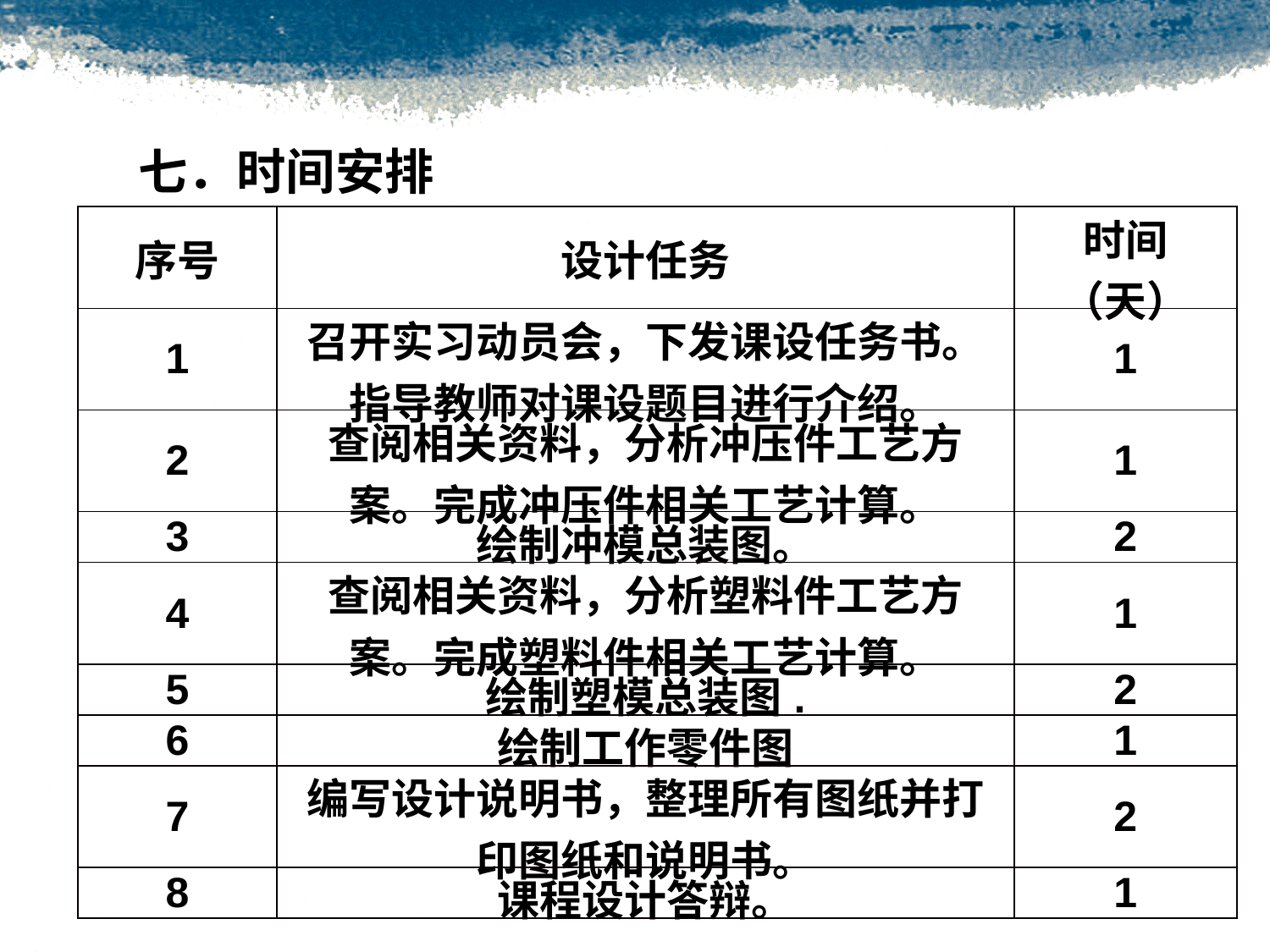

#
七．时间安排
| 序号 | 设计任务 | 时间（天） |
| --- | --- | --- |
| 1 | 召开实习动员会，下发课设任务书。指导教师对课设题目进行介绍。 | 1 |
| 2 | 查阅相关资料，分析冲压件工艺方案。完成冲压件相关工艺计算。 | 1 |
| 3 | 绘制冲模总装图。 | 2 |
| 4 | 查阅相关资料，分析塑料件工艺方案。完成塑料件相关工艺计算。 | 1 |
| 5 | 绘制塑模总装图. | 2 |
| 6 | 绘制工作零件图 | 1 |
| 7 | 编写设计说明书，整理所有图纸并打印图纸和说明书。 | 2 |
| 8 | 课程设计答辩。 | 1 |